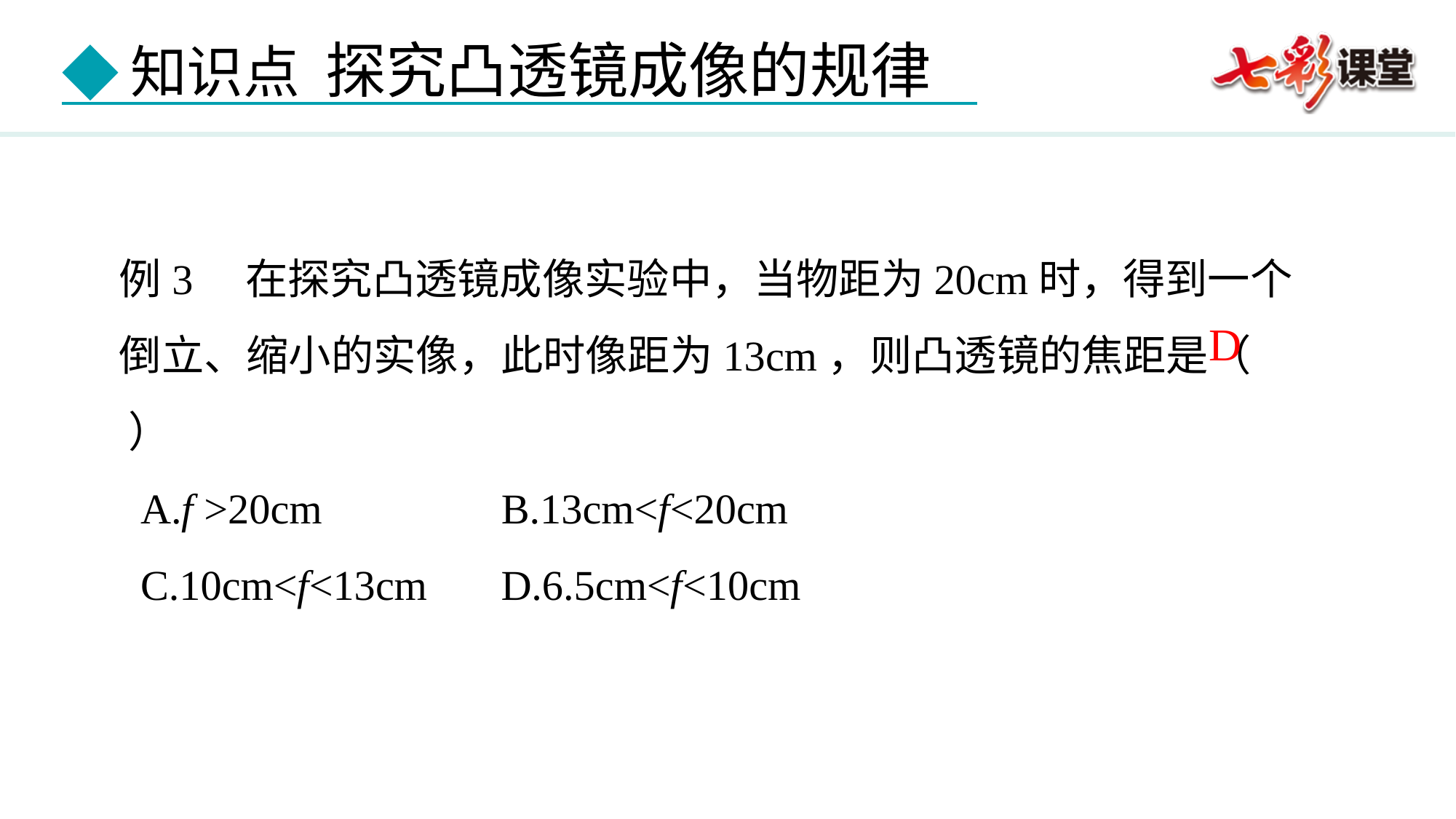

例3    在探究凸透镜成像实验中，当物距为20cm时，得到一个倒立、缩小的实像，此时像距为13cm，则凸透镜的焦距是（      ）
  A.f >20cm                 B.13cm<f<20cm
  C.10cm<f<13cm       D.6.5cm<f<10cm
D